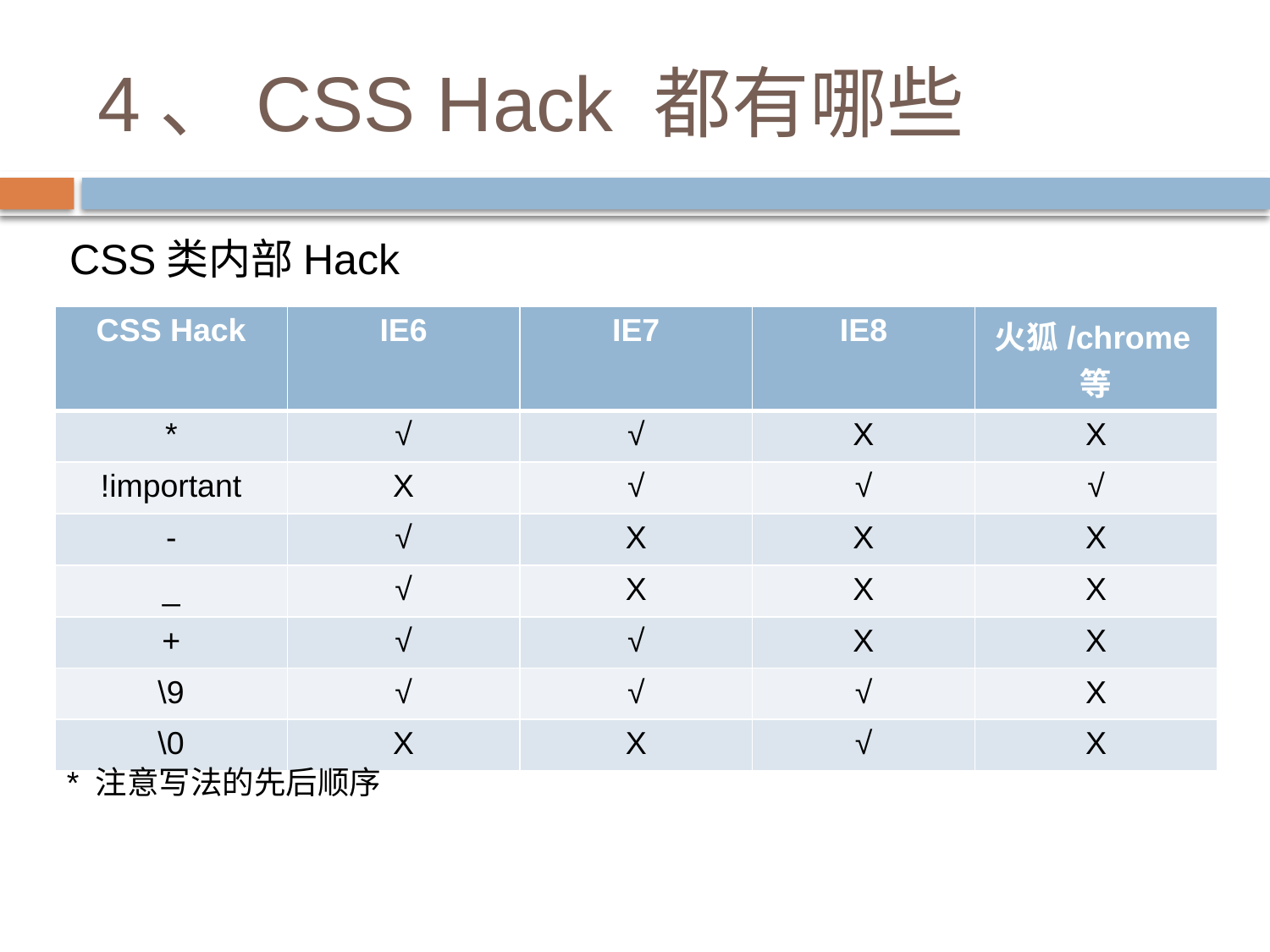

# 4、CSS Hack 都有哪些
CSS类内部Hack
| CSS Hack | IE6 | IE7 | IE8 | 火狐/chrome等 |
| --- | --- | --- | --- | --- |
| \* | √ | √ | X | X |
| !important | X | √ | √ | √ |
| - | √ | X | X | X |
| \_ | √ | X | X | X |
| + | √ | √ | X | X |
| \9 | √ | √ | √ | X |
| \0 | X | X | √ | X |
* 注意写法的先后顺序